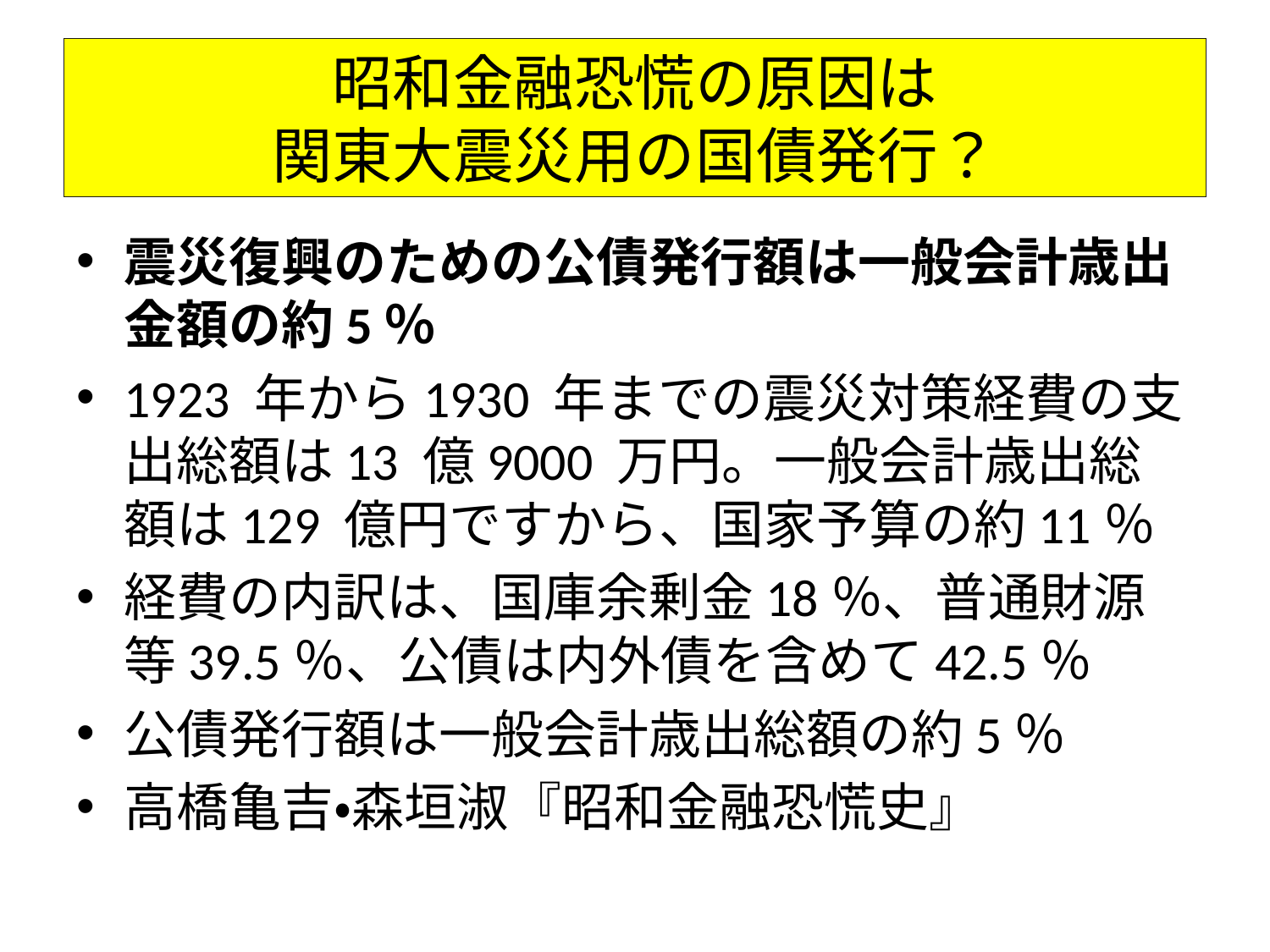

# 昭和金融恐慌の原因は 関東大震災用の国債発行？
震災復興のための公債発行額は一般会計歳出金額の約5％
1923 年から1930 年までの震災対策経費の支出総額は13 億9000 万円。一般会計歳出総額は129 億円ですから、国家予算の約11％
経費の内訳は、国庫余剰金18％、普通財源等39.5％、公債は内外債を含めて42.5％
公債発行額は一般会計歳出総額の約5％
高橋亀吉・森垣淑『昭和金融恐慌史』